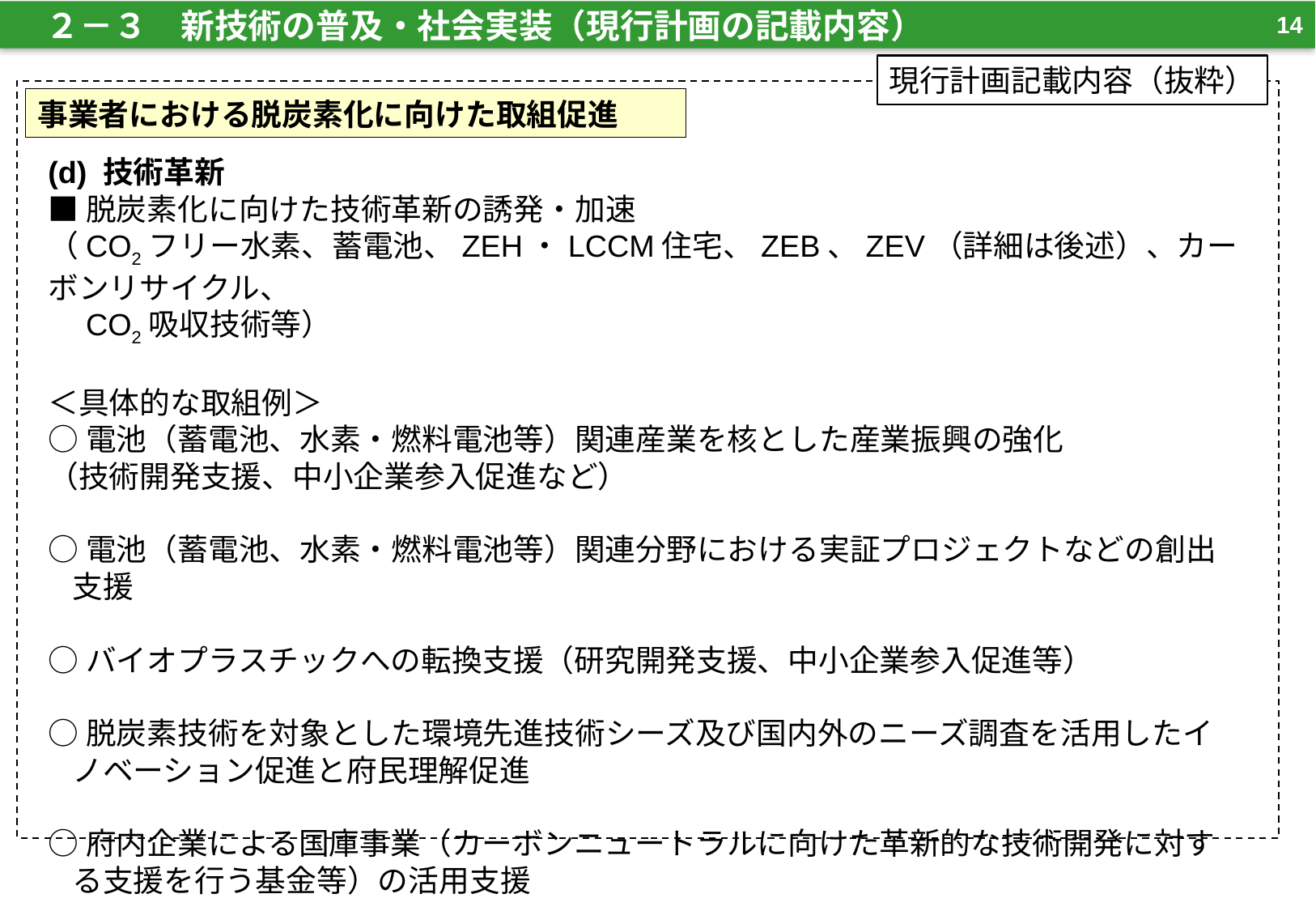

14
　２－３　新技術の普及・社会実装（現行計画の記載内容）
現行計画記載内容（抜粋）

事業者における脱炭素化に向けた取組促進
(d) 技術革新
■脱炭素化に向けた技術革新の誘発・加速
（CO2フリー水素、蓄電池、ZEH・LCCM住宅、ZEB、ZEV（詳細は後述）、カーボンリサイクル、
　CO2吸収技術等）

＜具体的な取組例＞
○電池（蓄電池、水素・燃料電池等）関連産業を核とした産業振興の強化
（技術開発支援、中小企業参入促進など）

○電池（蓄電池、水素・燃料電池等）関連分野における実証プロジェクトなどの創出支援

○バイオプラスチックへの転換支援（研究開発支援、中小企業参入促進等）

○脱炭素技術を対象とした環境先進技術シーズ及び国内外のニーズ調査を活用したイノベーション促進と府民理解促進

○府内企業による国庫事業（カーボンニュートラルに向けた革新的な技術開発に対する支援を行う基金等）の活用支援